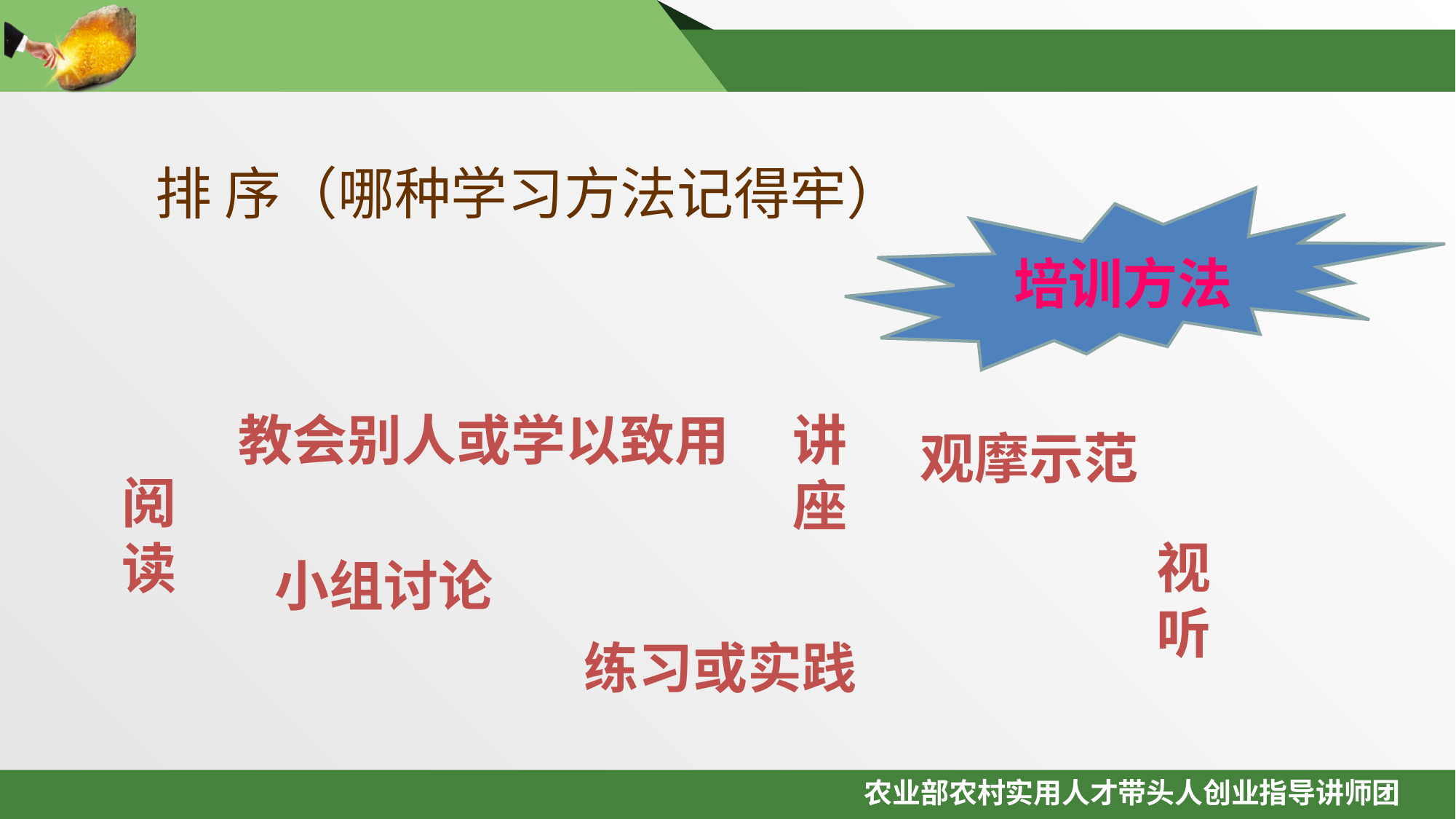

# 排 序（哪种学习方法记得牢）
培训方法
教会别人或学以致用
讲座
观摩示范
阅读
视听
小组讨论
练习或实践